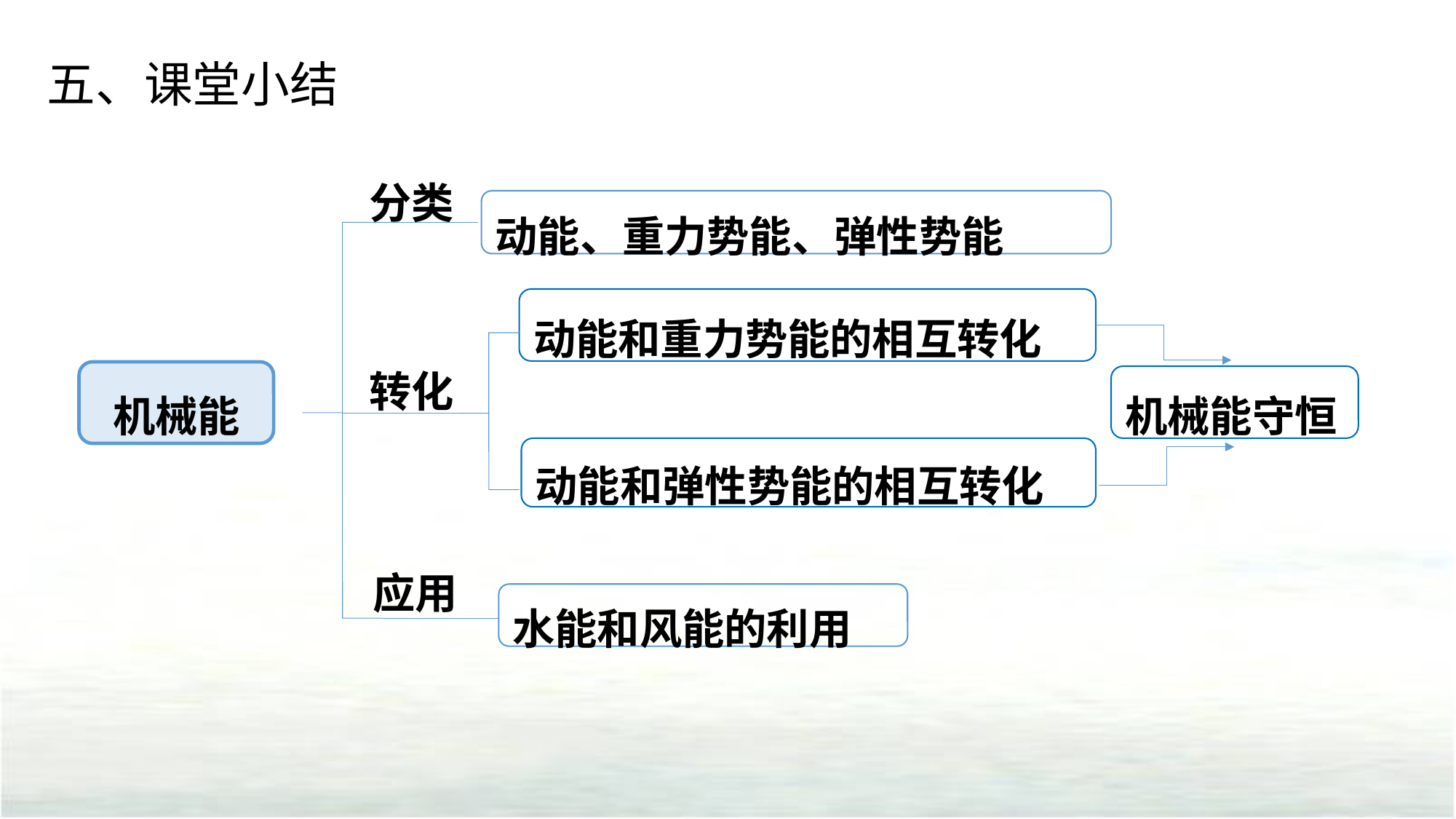

五、课堂小结
分类
动能、重力势能、弹性势能

动能和重力势能的相互转化

机械能
机械能守恒
动能和弹性势能的相互转化
水能和风能的利用
转化
应用